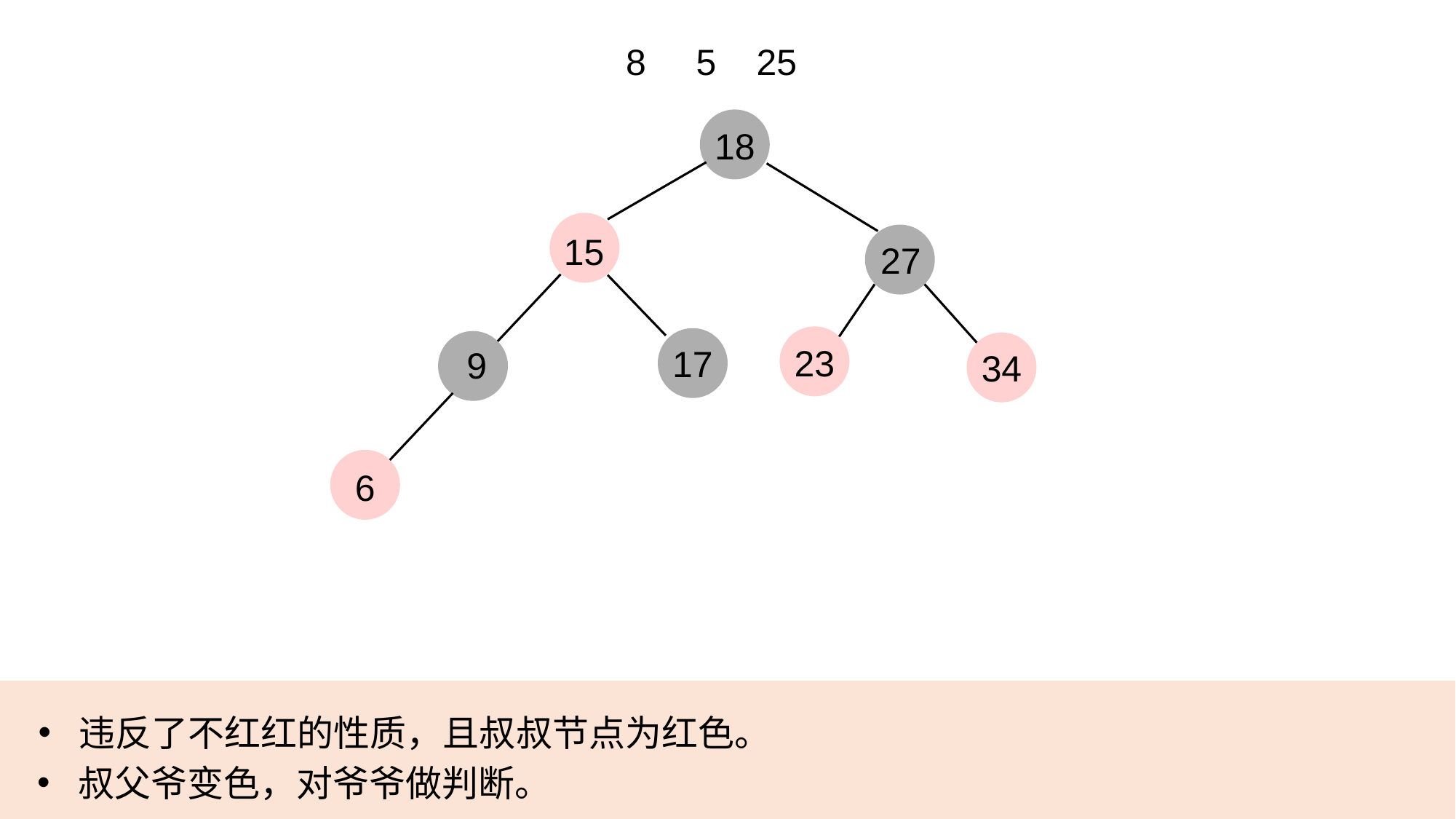

8
5
25

18

15

27

23
17
9
34

6

违反了不红红的性质，且叔叔节点为红色。
叔父爷变色，对爷爷做判断。